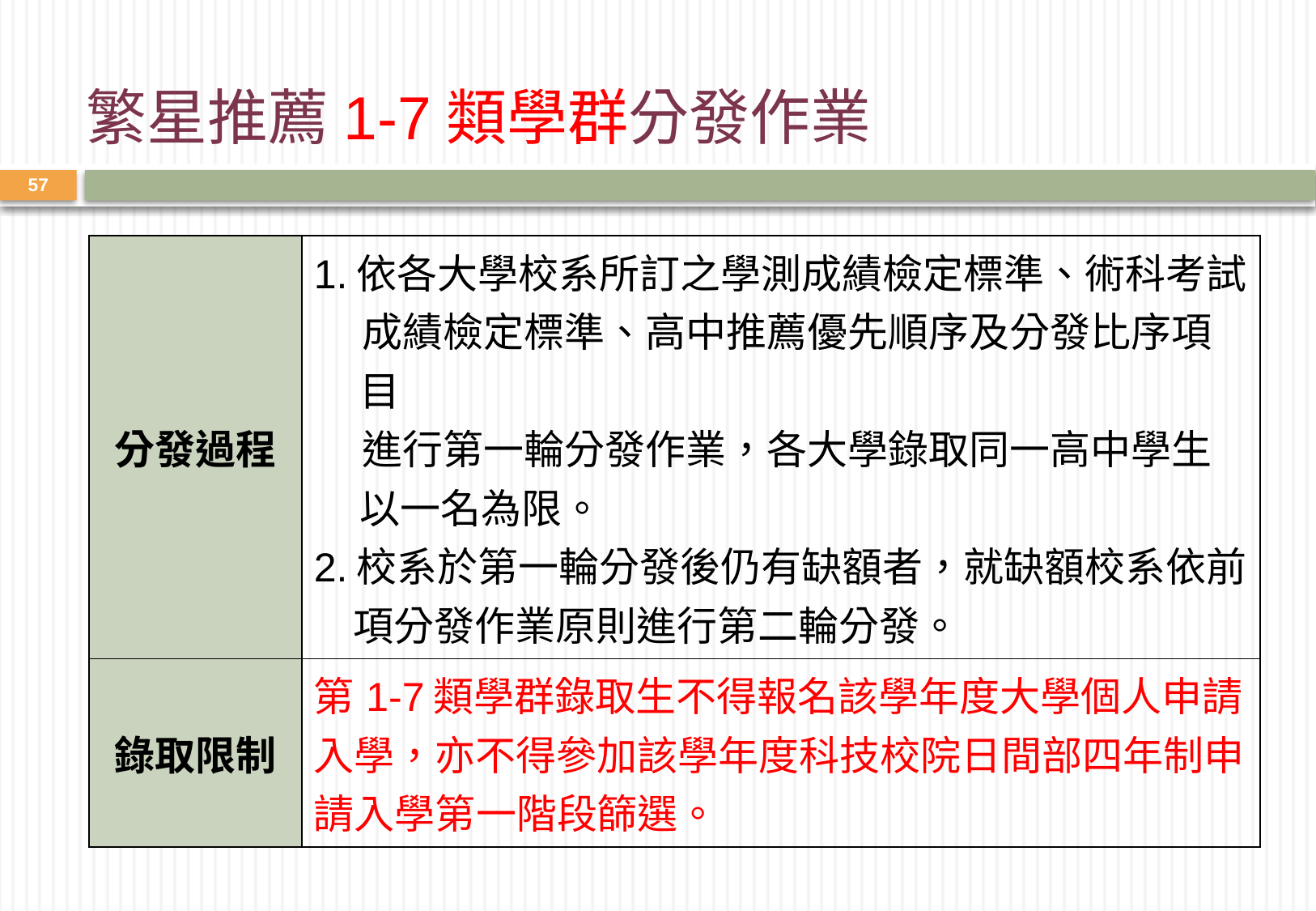

繁星推薦1-7類學群分發作業
57
| 分發過程 | 1.依各大學校系所訂之學測成績檢定標準、術科考試 成績檢定標準、高中推薦優先順序及分發比序項目 進行第一輪分發作業，各大學錄取同一高中學生以一名為限。 2.校系於第一輪分發後仍有缺額者，就缺額校系依前 項分發作業原則進行第二輪分發。 |
| --- | --- |
| 錄取限制 | 第1-7類學群錄取生不得報名該學年度大學個人申請入學，亦不得參加該學年度科技校院日間部四年制申請入學第一階段篩選。 |